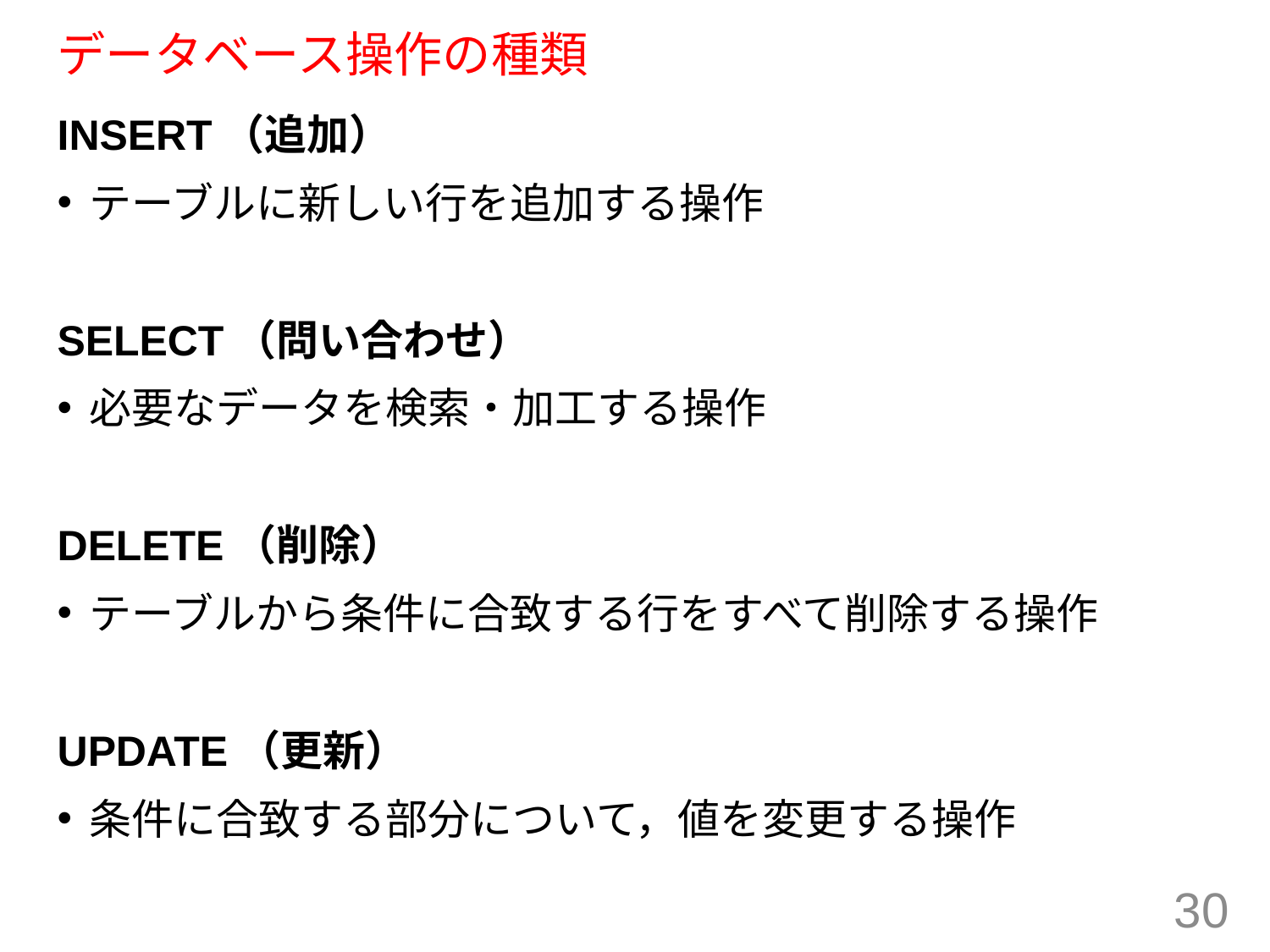

# データベース操作の種類
INSERT（追加）
テーブルに新しい行を追加する操作

SELECT（問い合わせ）
必要なデータを検索・加工する操作

DELETE（削除）
テーブルから条件に合致する行をすべて削除する操作

UPDATE（更新）
条件に合致する部分について，値を変更する操作

30